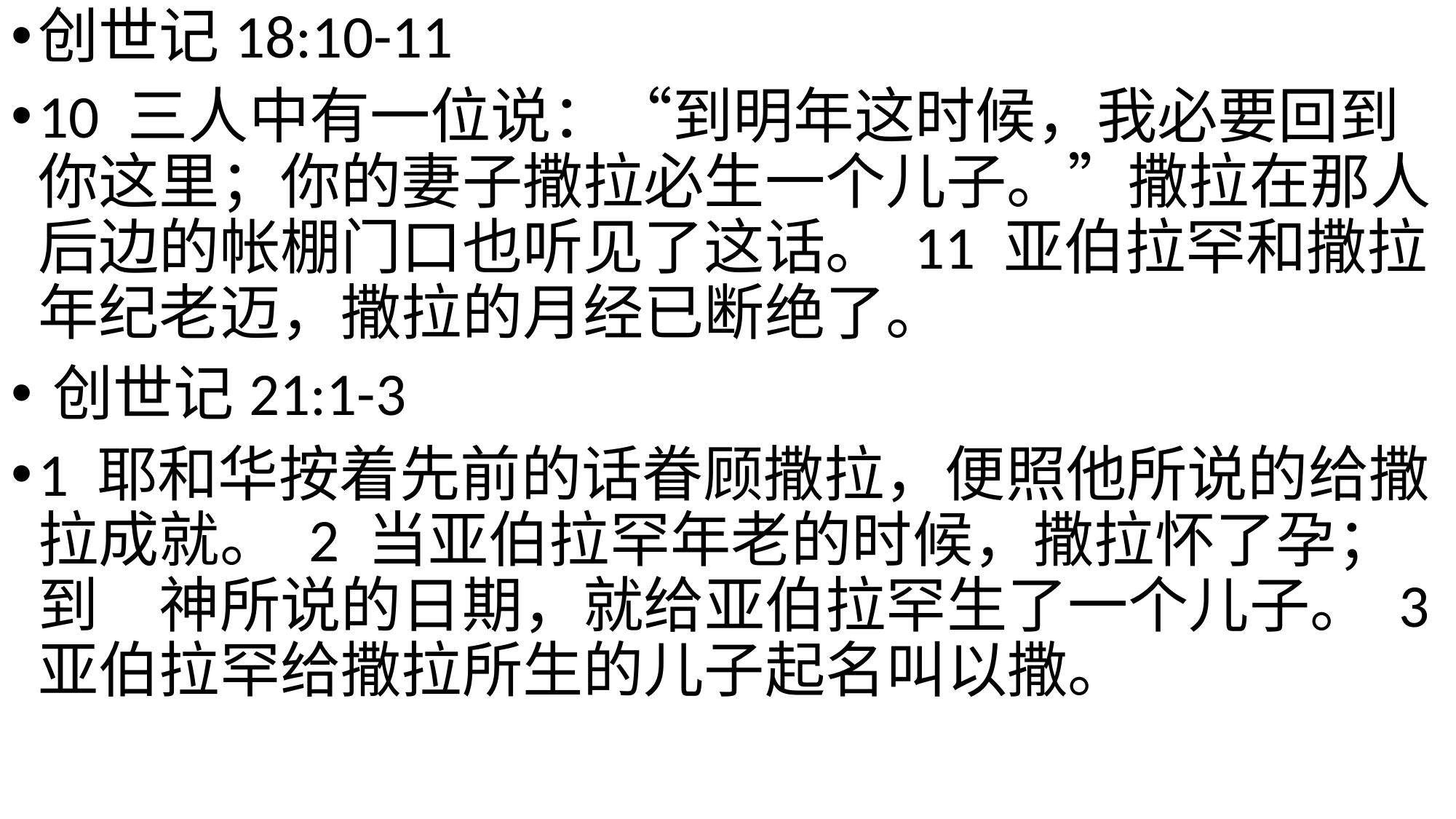

创世记‬18:10-11
10 三人中有一位说：“到明年这时候，我必要回到你这里；你的妻子撒拉必生一个儿子。”撒拉在那人后边的帐棚门口也听见了这话。 11 亚伯拉罕和撒拉年纪老迈，撒拉的月经已断绝了。
‪创世记‬21:1-3 ‬‬‬‬
1 耶和华按着先前的话眷顾撒拉，便照他所说的给撒拉成就。 2 当亚伯拉罕年老的时候，撒拉怀了孕；到　神所说的日期，就给亚伯拉罕生了一个儿子。 3 亚伯拉罕给撒拉所生的儿子起名叫以撒。